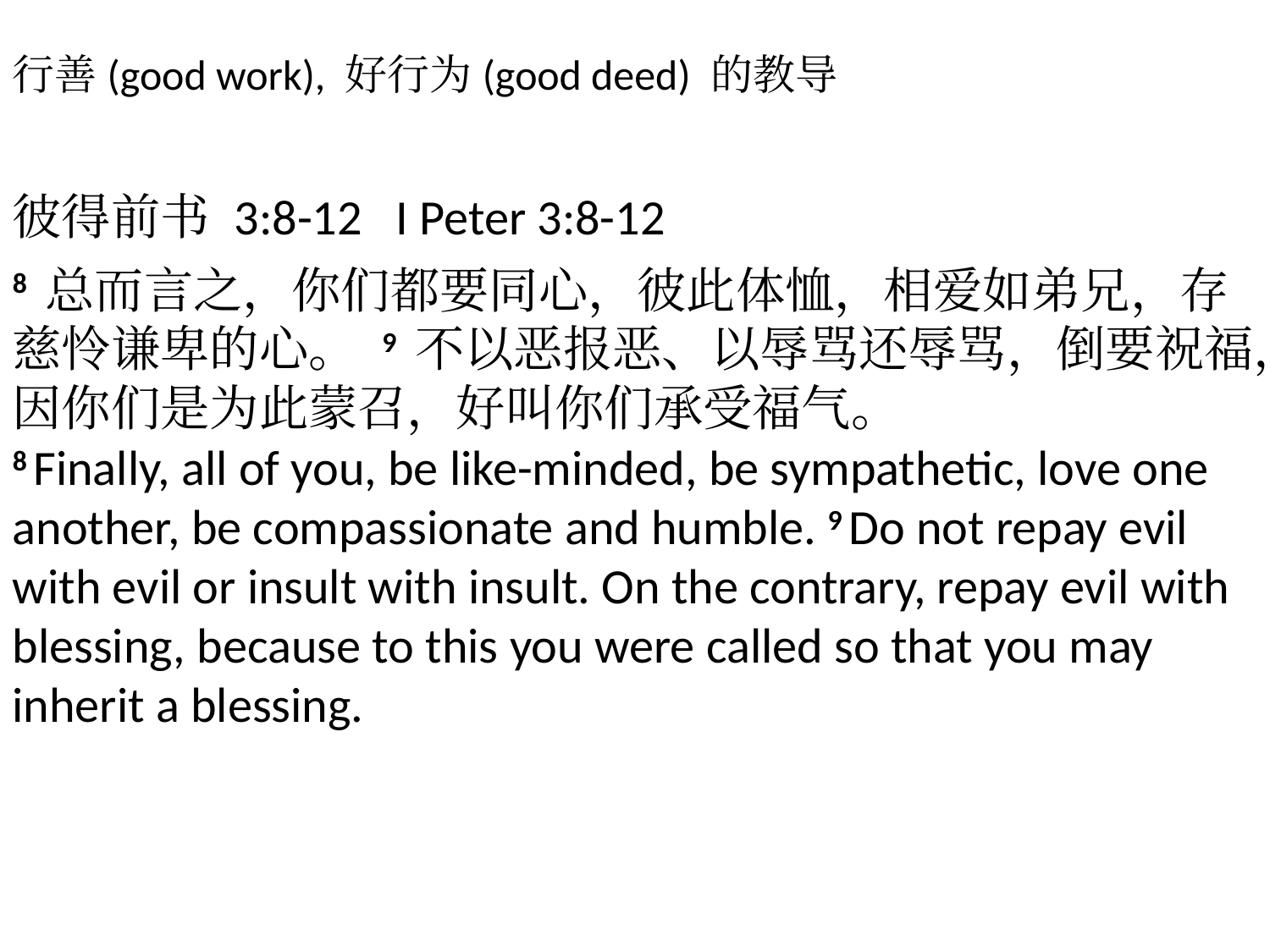

行善(good work), 好行为(good deed) 的教导

彼得前书 3:8-12   I Peter 3:8-12
8 总而言之，你们都要同心，彼此体恤，相爱如弟兄，存慈怜谦卑的心。 9 不以恶报恶、以辱骂还辱骂，倒要祝福，因你们是为此蒙召，好叫你们承受福气。
8 Finally, all of you, be like-minded, be sympathetic, love one another, be compassionate and humble. 9 Do not repay evil with evil or insult with insult. On the contrary, repay evil with blessing, because to this you were called so that you may inherit a blessing.